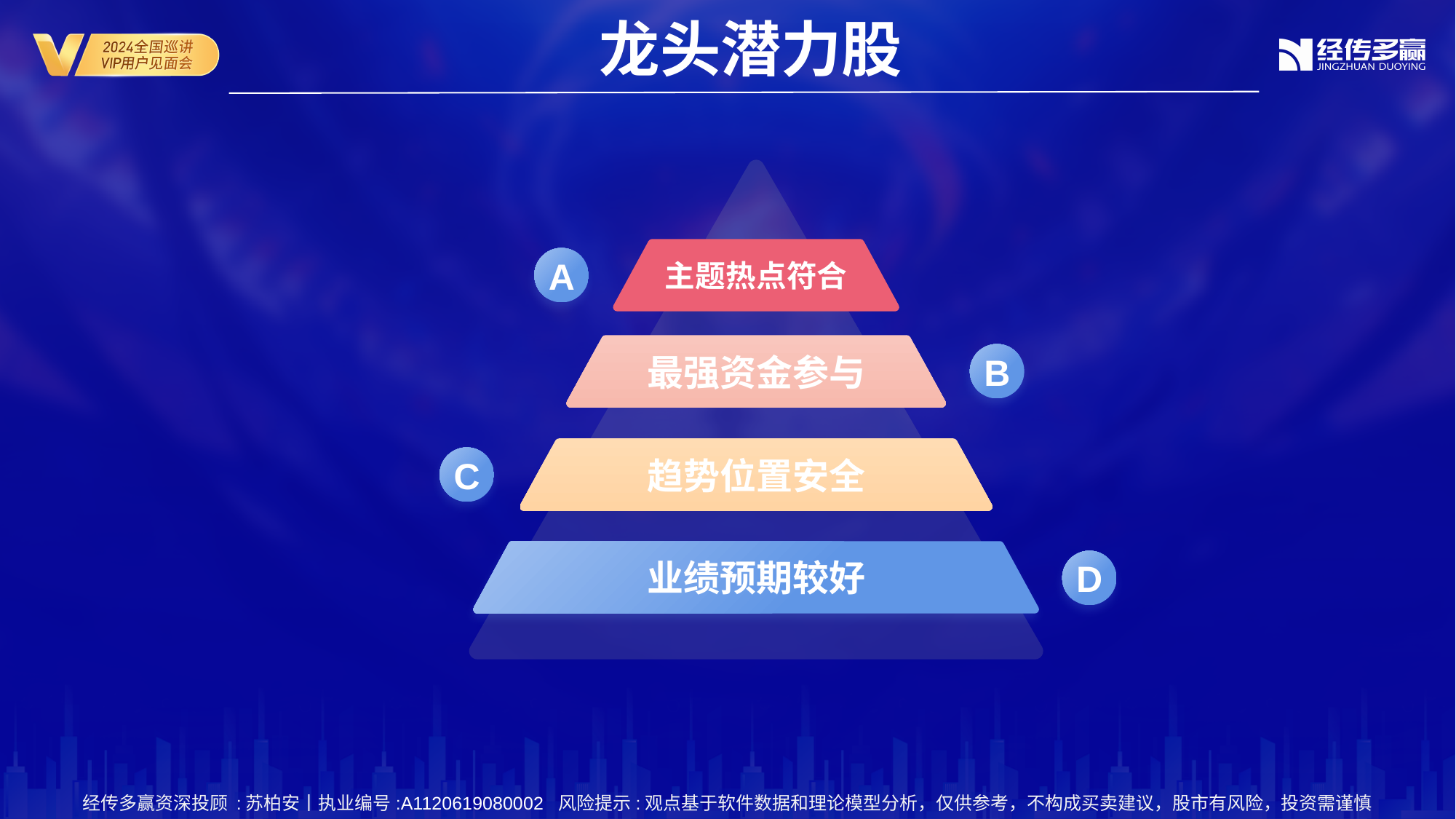

龙头潜力股

主题热点符合
A
最强资金参与
B
趋势位置安全
C
业绩预期较好
D